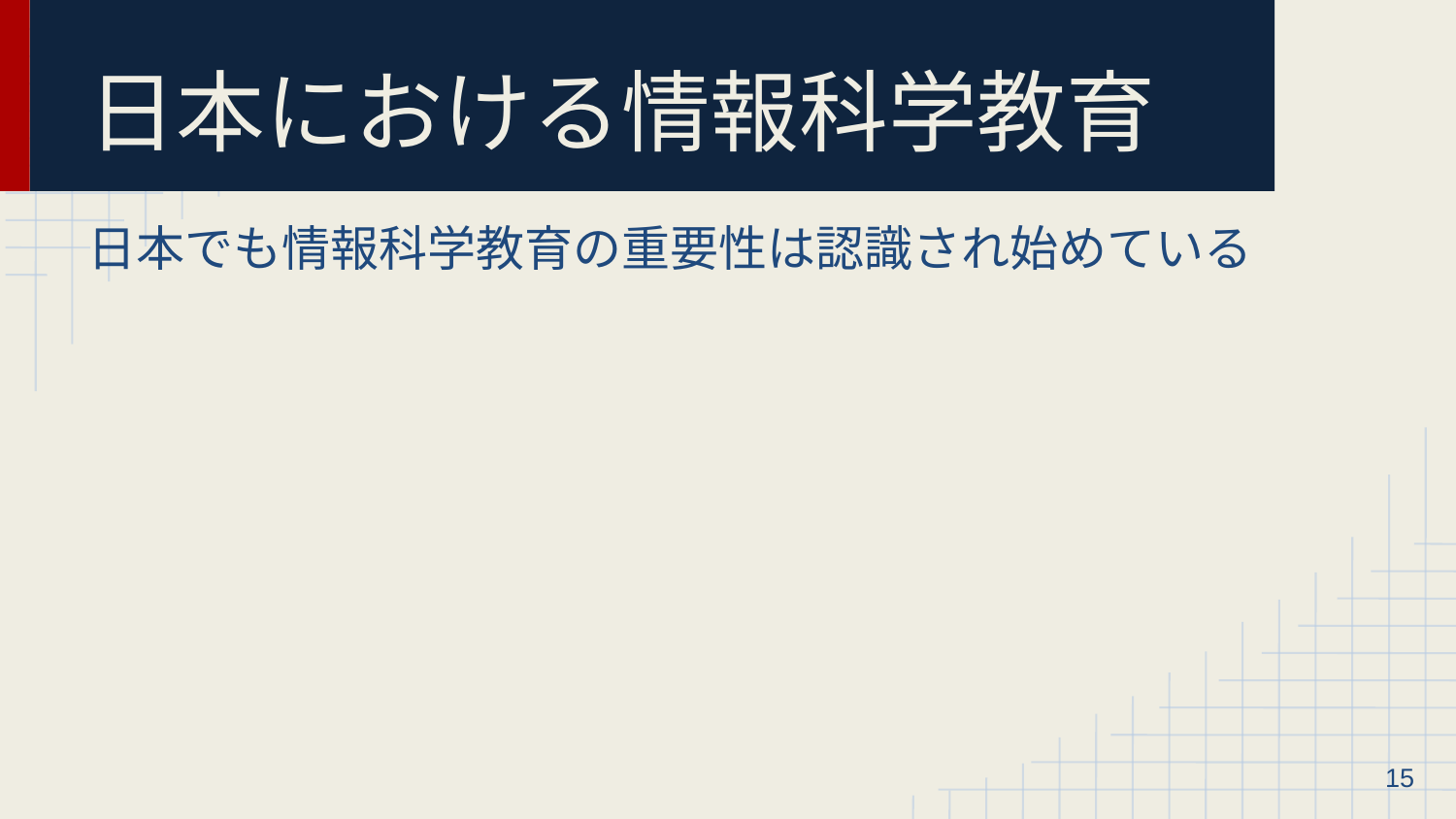

# 日本における情報科学教育
日本でも情報科学教育の重要性は認識され始めている
15